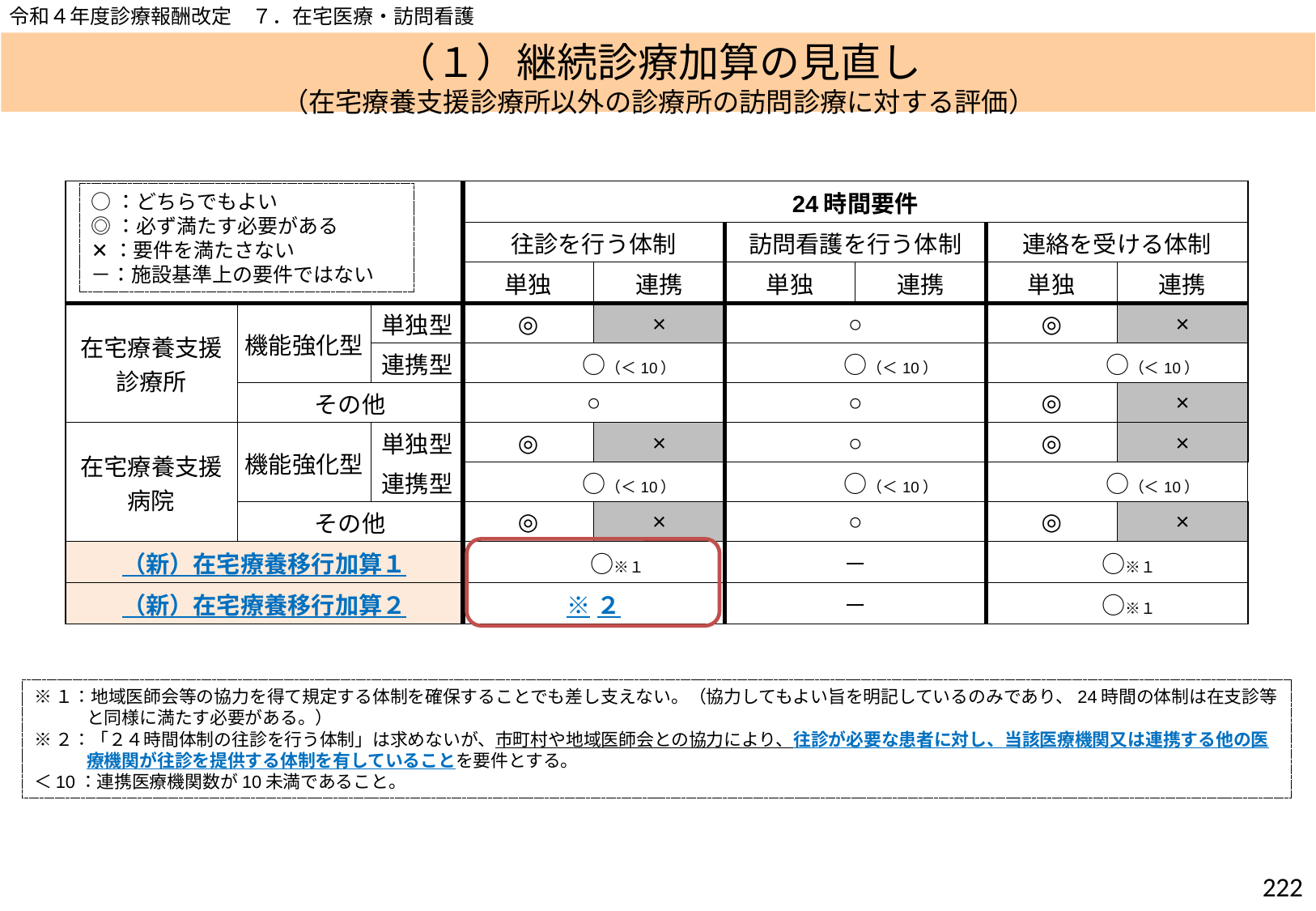

令和４年度診療報酬改定　７．在宅医療・訪問看護
# （１）継続診療加算の見直し （在宅療養支援診療所以外の診療所の訪問診療に対する評価）
|  |  |  | 24時間要件 |  |  |  |  |  |
| --- | --- | --- | --- | --- | --- | --- | --- | --- |
|  |  |  | 往診を行う体制 |  | 訪問看護を行う体制 |  | 連絡を受ける体制 |  |
|  |  |  | 単独 | 連携 | 単独 | 連携 | 単独 | 連携 |
| 在宅療養支援 診療所 | 機能強化型 | 単独型 | ◎ | × | ○ |  | ◎ | × |
|  |  | 連携型 | ○（＜10） |  | ○（＜10） |  | ○（＜10） |  |
|  | その他 |  | ○ |  | ○ |  | ◎ | × |
| 在宅療養支援 病院 | 機能強化型 | 単独型 | ◎ | × | ○ |  | ◎ | × |
|  |  | 連携型 | ○（＜10） |  | ○（＜10） |  | ○（＜10） |  |
|  | その他 |  | ◎ | × | ○ |  | ◎ | × |
| （新）在宅療養移行加算１ |  |  | ○※１ |  | － |  | ○※１ |  |
| （新）在宅療養移行加算２ |  |  | ※２ |  | － |  | ○※１ |  |
○：どちらでもよい
◎：必ず満たす必要がある
✕：要件を満たさない
－：施設基準上の要件ではない

※１：地域医師会等の協力を得て規定する体制を確保することでも差し支えない。（協力してもよい旨を明記しているのみであり、24時間の体制は在支診等
　　　と同様に満たす必要がある。）
※２：「２４時間体制の往診を行う体制」は求めないが、市町村や地域医師会との協力により、往診が必要な患者に対し、当該医療機関又は連携する他の医
　　　療機関が往診を提供する体制を有していることを要件とする。
＜10：連携医療機関数が10未満であること。
222